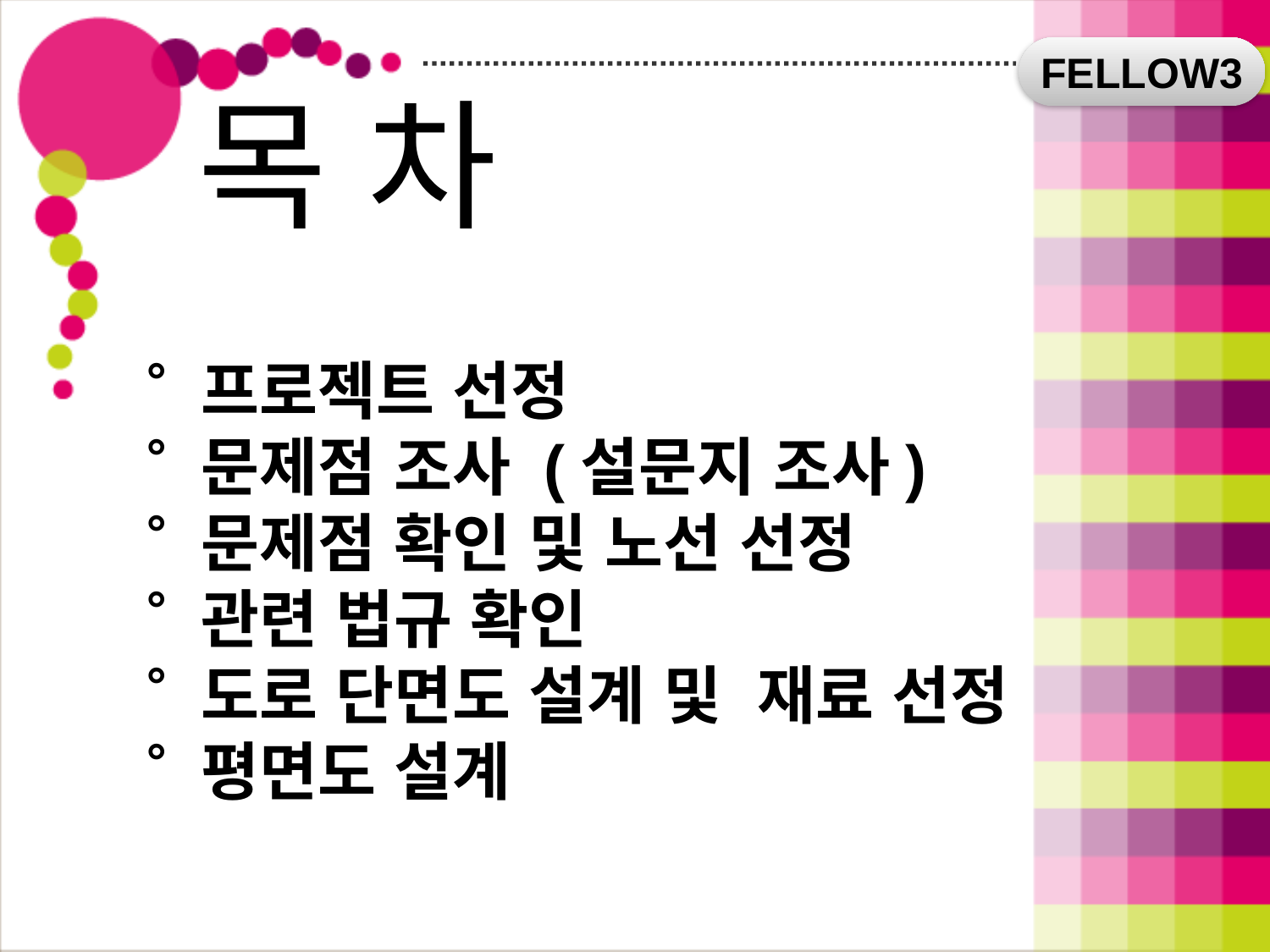

Fellow3

# 목 차

˚ 프로젝트 선정
˚ 문제점 조사 (설문지 조사)
˚ 문제점 확인 및 노선 선정
˚ 관련 법규 확인
˚ 도로 단면도 설계 및  재료 선정
˚ 평면도 설계